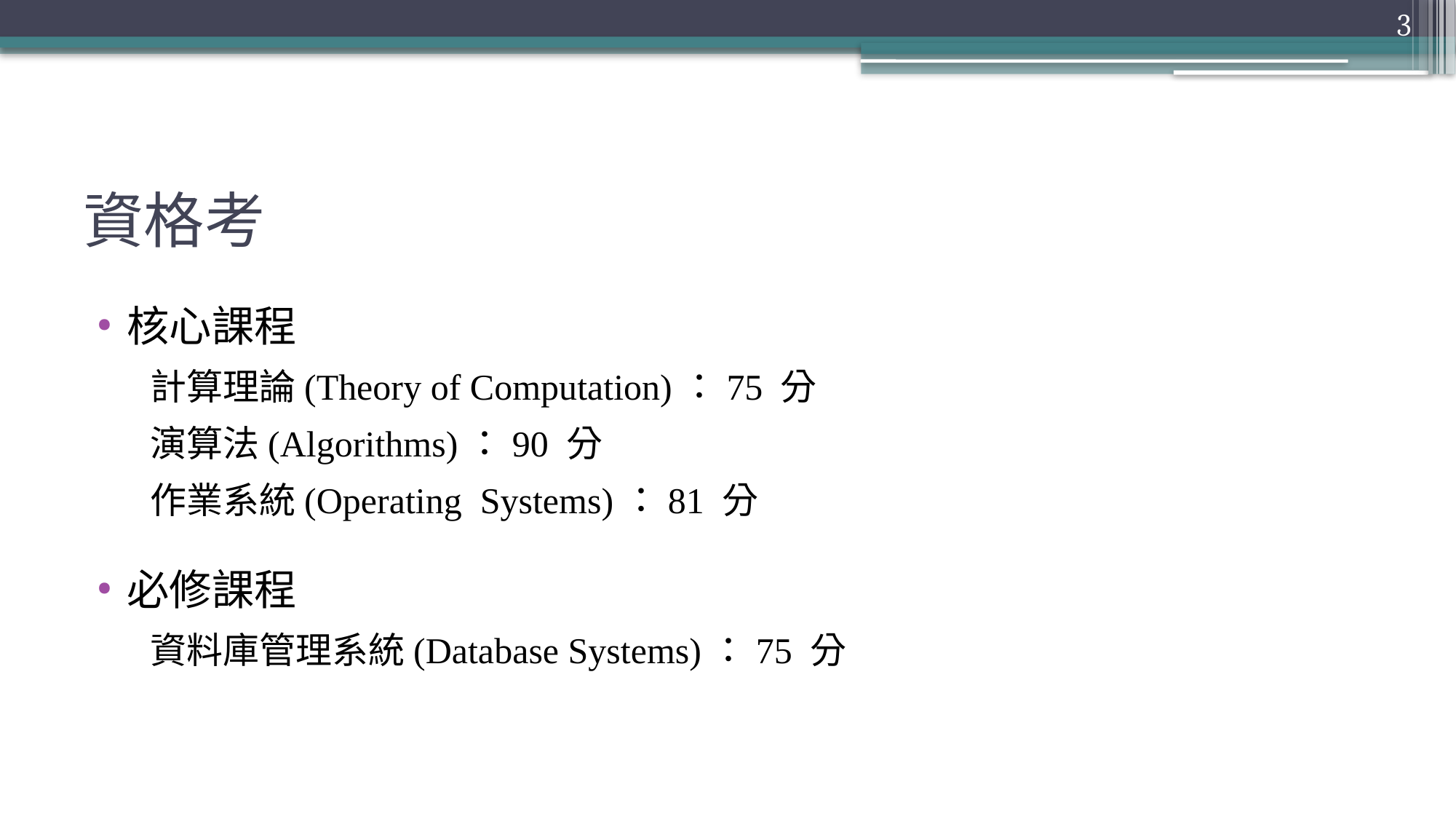

3
# 資格考
核心課程
計算理論(Theory of Computation)：75 分
演算法(Algorithms)：90 分
作業系統(Operating  Systems)：81 分
必修課程
資料庫管理系統(Database Systems)：75 分